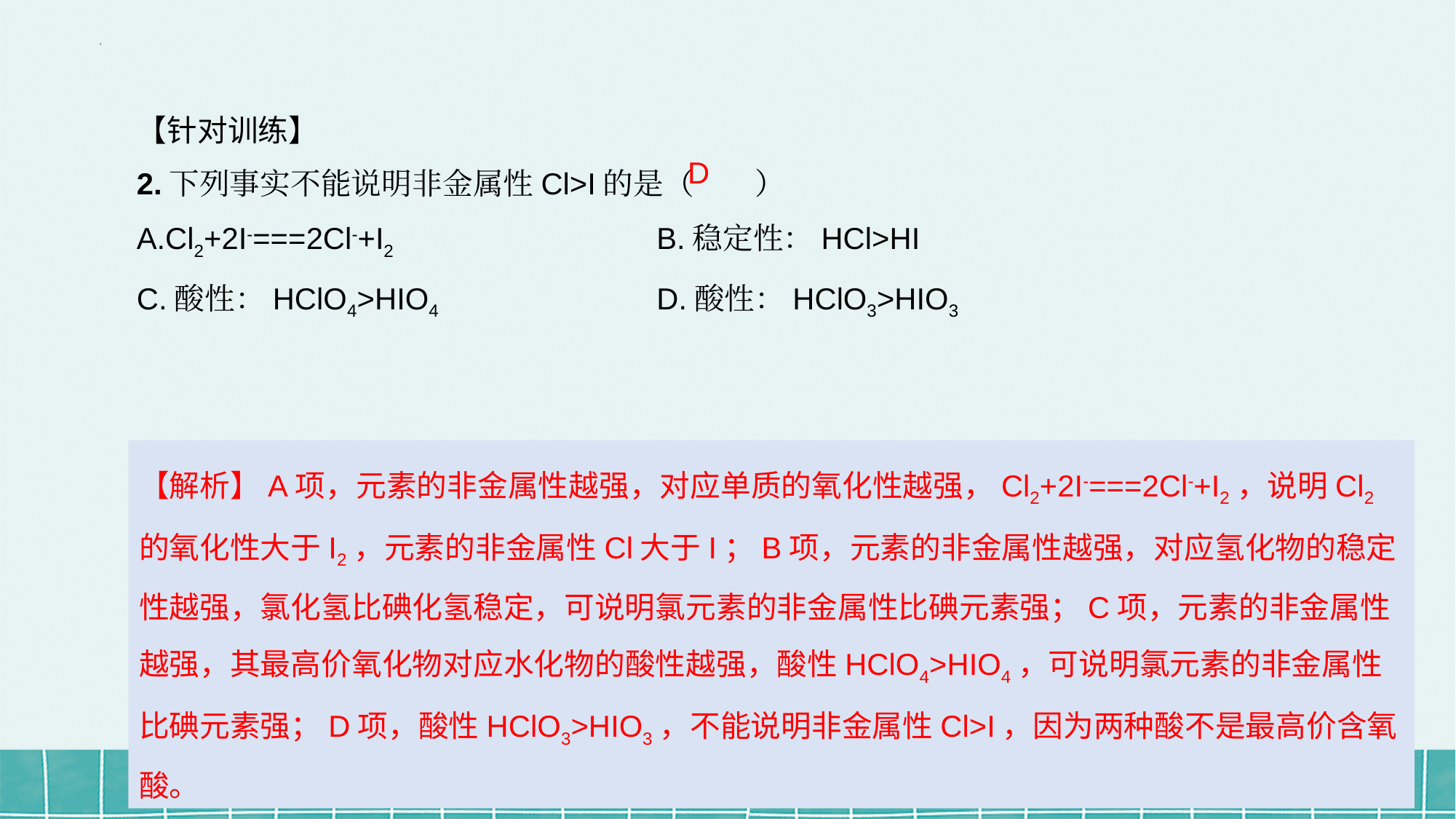

【针对训练】
2.下列事实不能说明非金属性Cl>I的是（　　）
A.Cl2+2I-===2Cl-+I2	                       B.稳定性：HCl>HI
C.酸性：HClO4>HIO4	                       D.酸性：HClO3>HIO3
D
【解析】A项，元素的非金属性越强，对应单质的氧化性越强，Cl2+2I-===2Cl-+I2，说明Cl2的氧化性大于I2，元素的非金属性Cl大于I；B项，元素的非金属性越强，对应氢化物的稳定性越强，氯化氢比碘化氢稳定，可说明氯元素的非金属性比碘元素强；C项，元素的非金属性越强，其最高价氧化物对应水化物的酸性越强，酸性HClO4>HIO4，可说明氯元素的非金属性比碘元素强；D项，酸性HClO3>HIO3，不能说明非金属性Cl>I，因为两种酸不是最高价含氧酸。